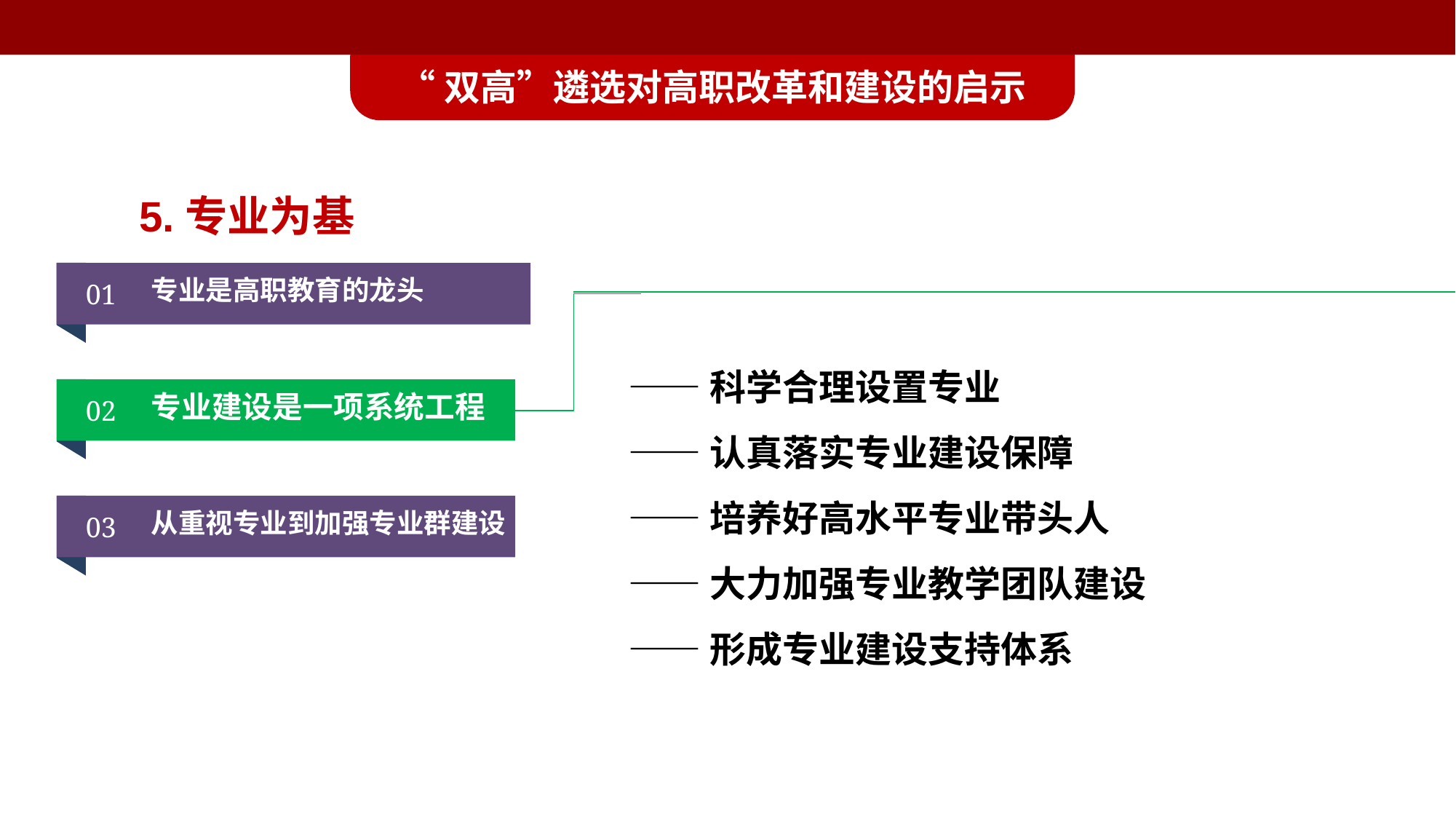

“双高”遴选对高职改革和建设的启示
5.专业为基

专业是高职教育的龙头
01
    ——科学合理设置专业
    ——认真落实专业建设保障
    ——培养好高水平专业带头人
    ——大力加强专业教学团队建设
    ——形成专业建设支持体系

专业建设是一项系统工程
02
从重视专业到加强专业群建设

03